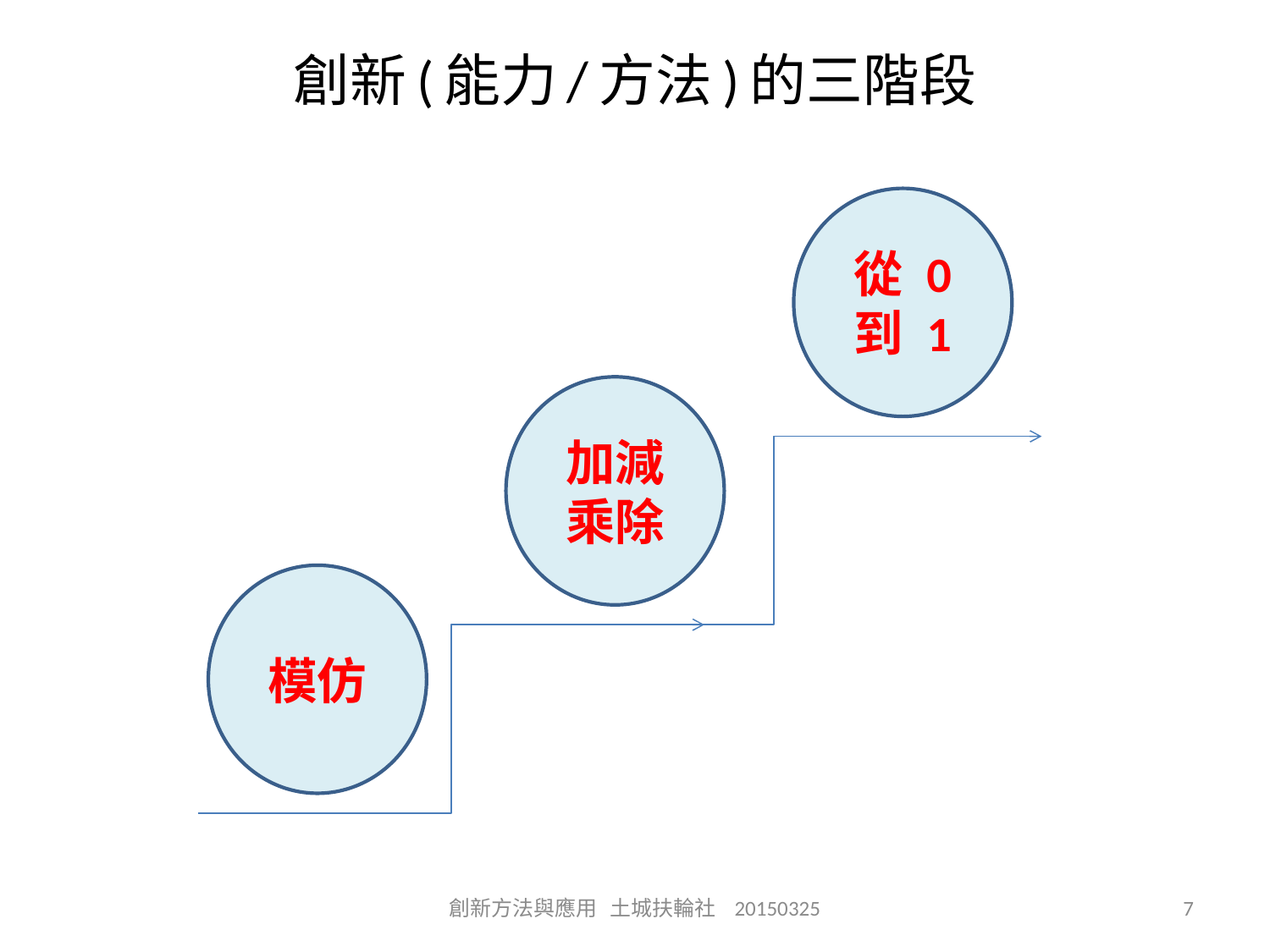

# 創新(能力/方法)的三階段
從 0 到 1
加減乘除
模仿
創新方法與應用  土城扶輪社  20150325
7